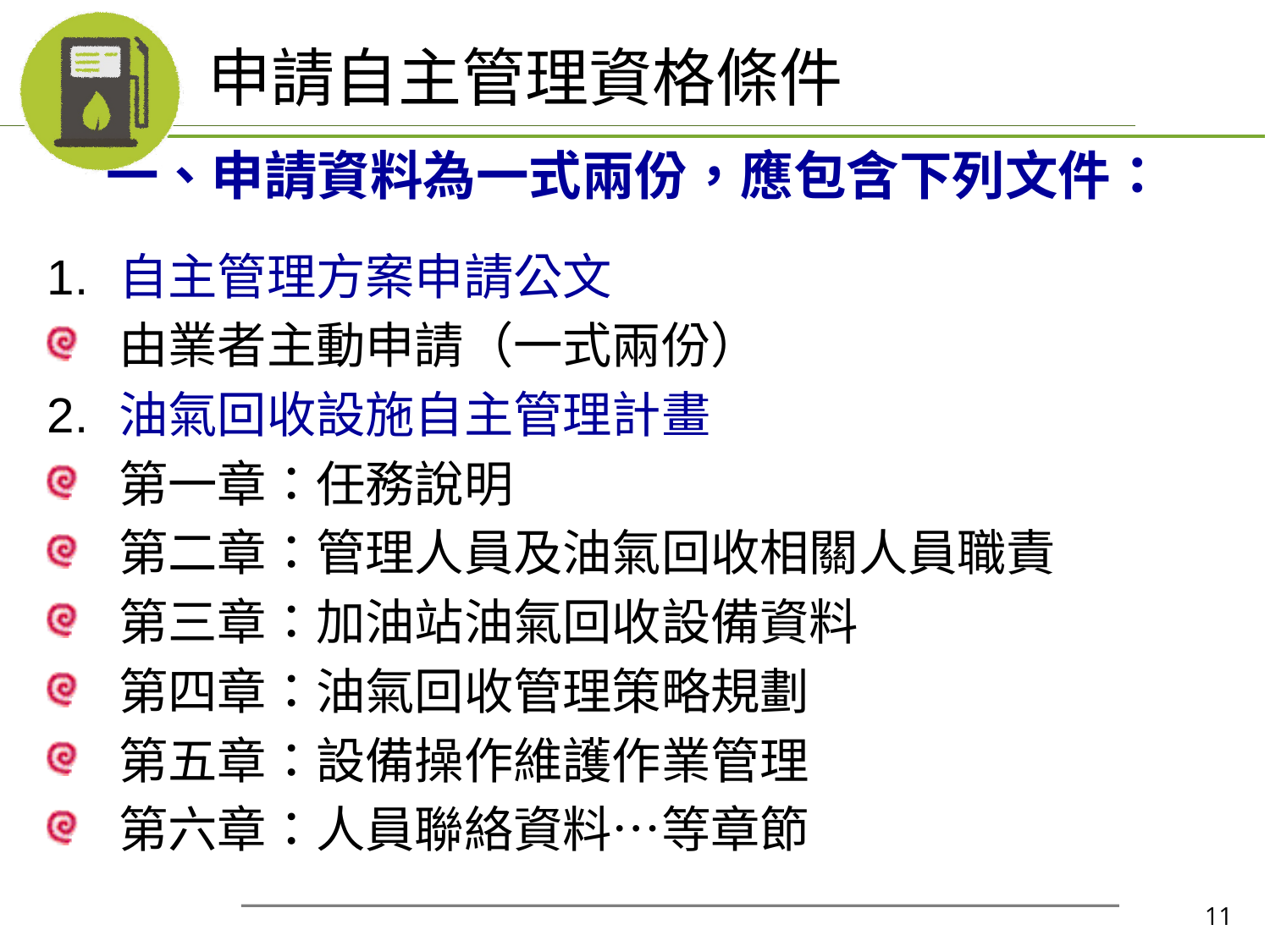

# 申請自主管理資格條件
一、申請資料為一式兩份，應包含下列文件：
自主管理方案申請公文
由業者主動申請（一式兩份）
油氣回收設施自主管理計畫
第一章：任務說明
第二章：管理人員及油氣回收相關人員職責
第三章：加油站油氣回收設備資料
第四章：油氣回收管理策略規劃
第五章：設備操作維護作業管理
第六章：人員聯絡資料…等章節
11